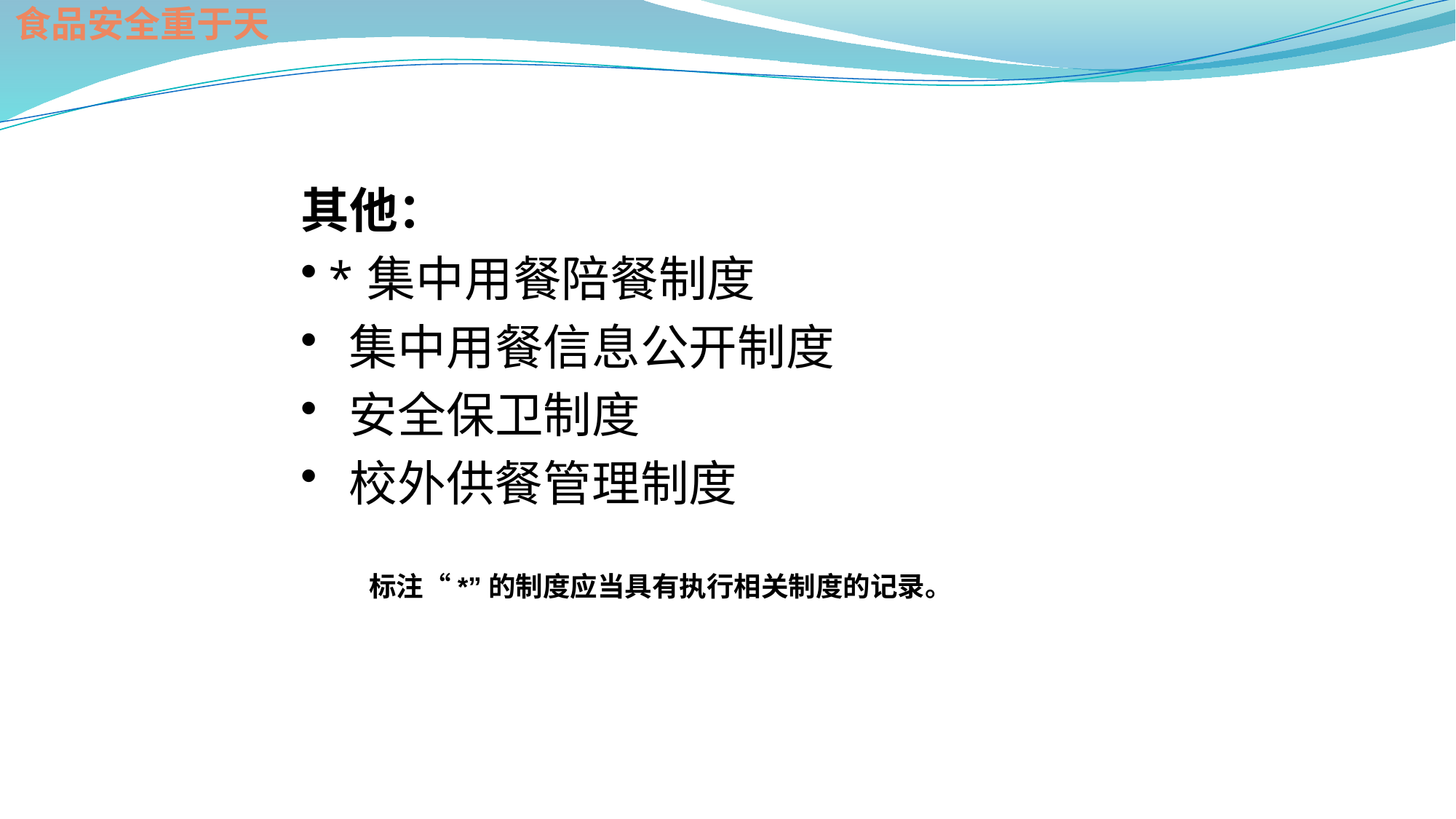

食品安全重于天
其他：
*集中用餐陪餐制度
 集中用餐信息公开制度
 安全保卫制度
 校外供餐管理制度

          标注“*”的制度应当具有执行相关制度的记录。